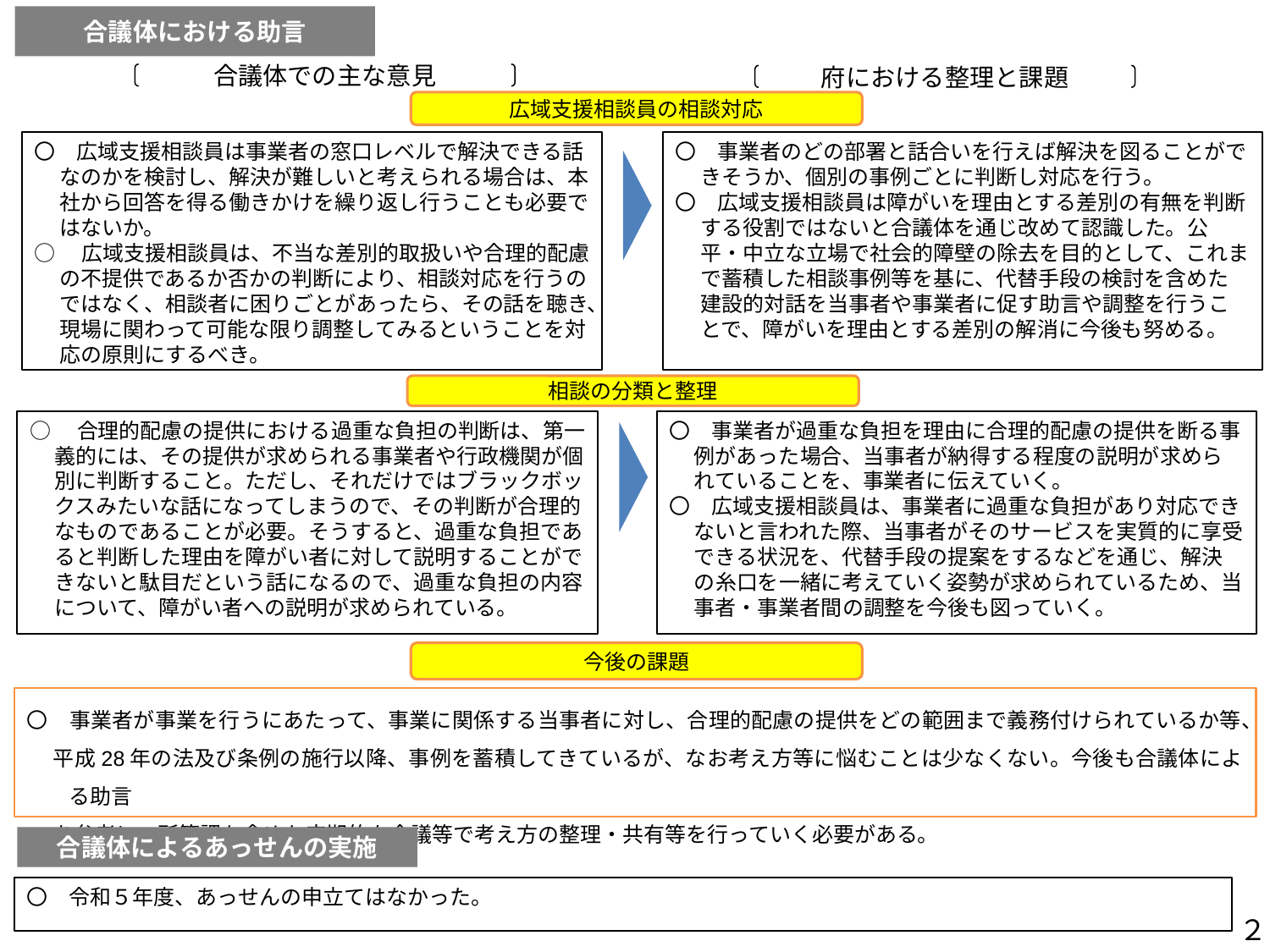

合議体における助言
合議体での主な意見
府における整理と課題
広域支援相談員の相談対応
〇　事業者のどの部署と話合いを行えば解決を図ることができそうか、個別の事例ごとに判断し対応を行う。
〇　広域支援相談員は障がいを理由とする差別の有無を判断する役割ではないと合議体を通じ改めて認識した。公平・中立な立場で社会的障壁の除去を目的として、これまで蓄積した相談事例等を基に、代替手段の検討を含めた建設的対話を当事者や事業者に促す助言や調整を行うことで、障がいを理由とする差別の解消に今後も努める。
〇　広域支援相談員は事業者の窓口レベルで解決できる話なのかを検討し、解決が難しいと考えられる場合は、本社から回答を得る働きかけを繰り返し行うことも必要ではないか。
○　広域支援相談員は、不当な差別的取扱いや合理的配慮の不提供であるか否かの判断により、相談対応を行うのではなく、相談者に困りごとがあったら、その話を聴き、現場に関わって可能な限り調整してみるということを対応の原則にするべき。

相談の分類と整理
○　合理的配慮の提供における過重な負担の判断は、第一義的には、その提供が求められる事業者や行政機関が個別に判断すること。ただし、それだけではブラックボックスみたいな話になってしまうので、その判断が合理的なものであることが必要。そうすると、過重な負担であると判断した理由を障がい者に対して説明することができないと駄目だという話になるので、過重な負担の内容について、障がい者への説明が求められている。
〇　事業者が過重な負担を理由に合理的配慮の提供を断る事例があった場合、当事者が納得する程度の説明が求められていることを、事業者に伝えていく。
〇　広域支援相談員は、事業者に過重な負担があり対応できないと言われた際、当事者がそのサービスを実質的に享受できる状況を、代替手段の提案をするなどを通じ、解決の糸口を一緒に考えていく姿勢が求められているため、当事者・事業者間の調整を今後も図っていく。

今後の課題
〇　事業者が事業を行うにあたって、事業に関係する当事者に対し、合理的配慮の提供をどの範囲まで義務付けられているか等、
　 平成28年の法及び条例の施行以降、事例を蓄積してきているが、なお考え方等に悩むことは少なくない。今後も合議体による助言
　 を参考に、所管課も含めた定期的な会議等で考え方の整理・共有等を行っていく必要がある。
合議体によるあっせんの実施
〇　令和５年度、あっせんの申立てはなかった。
２